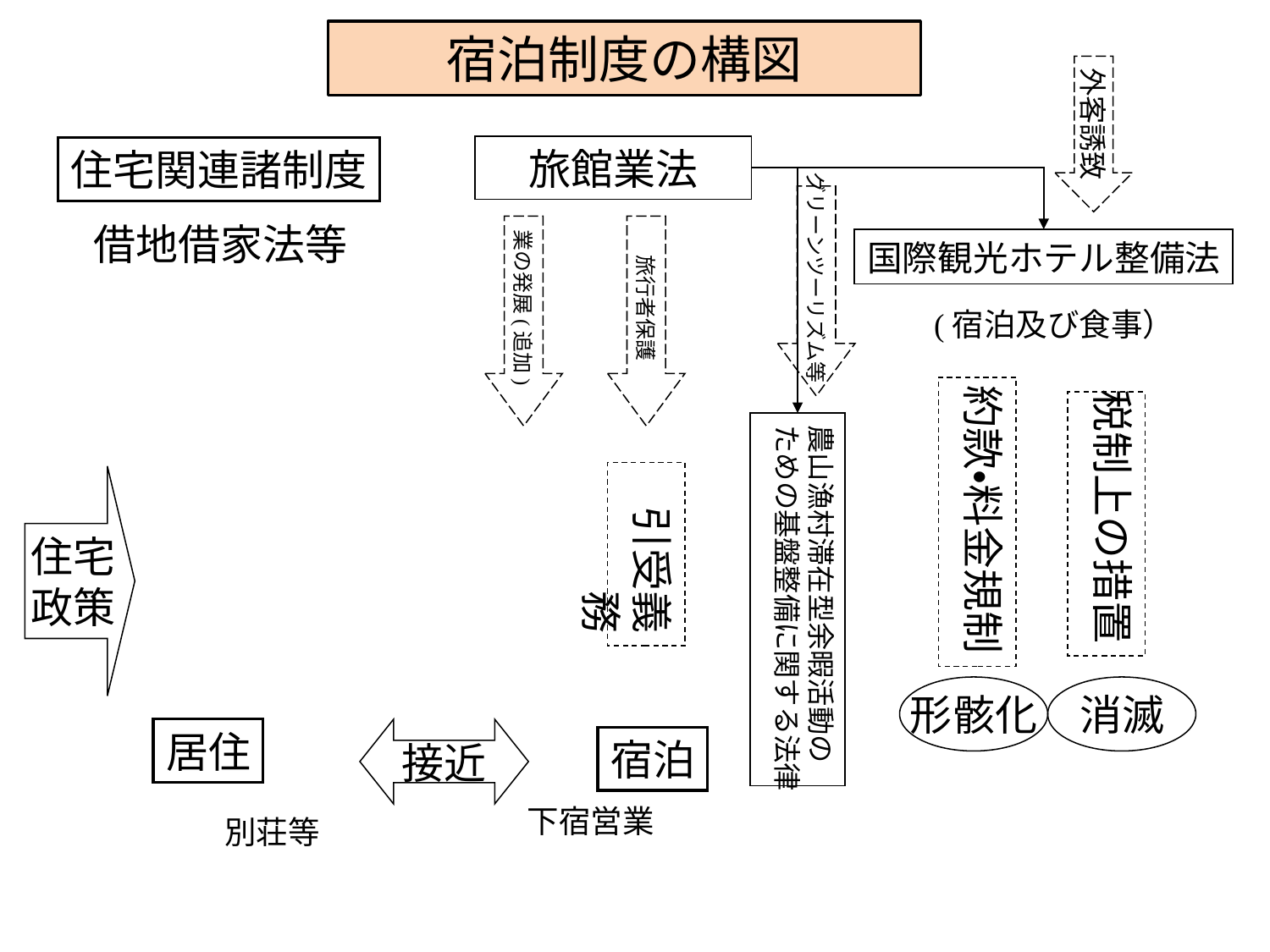

# 宿泊制度の構図
外客誘致
旅館業法
住宅関連諸制度
グリーンツーリズム等
借地借家法等
業の発展(追加)
旅行者保護
国際観光ホテル整備法
(宿泊及び食事）
約款・料金規制
税制上の措置
農山漁村滞在型余暇活動の
ための基盤整備に関する法律
引受義務
住宅
政策
形骸化
消滅
居住
接近
宿泊
下宿営業
別荘等